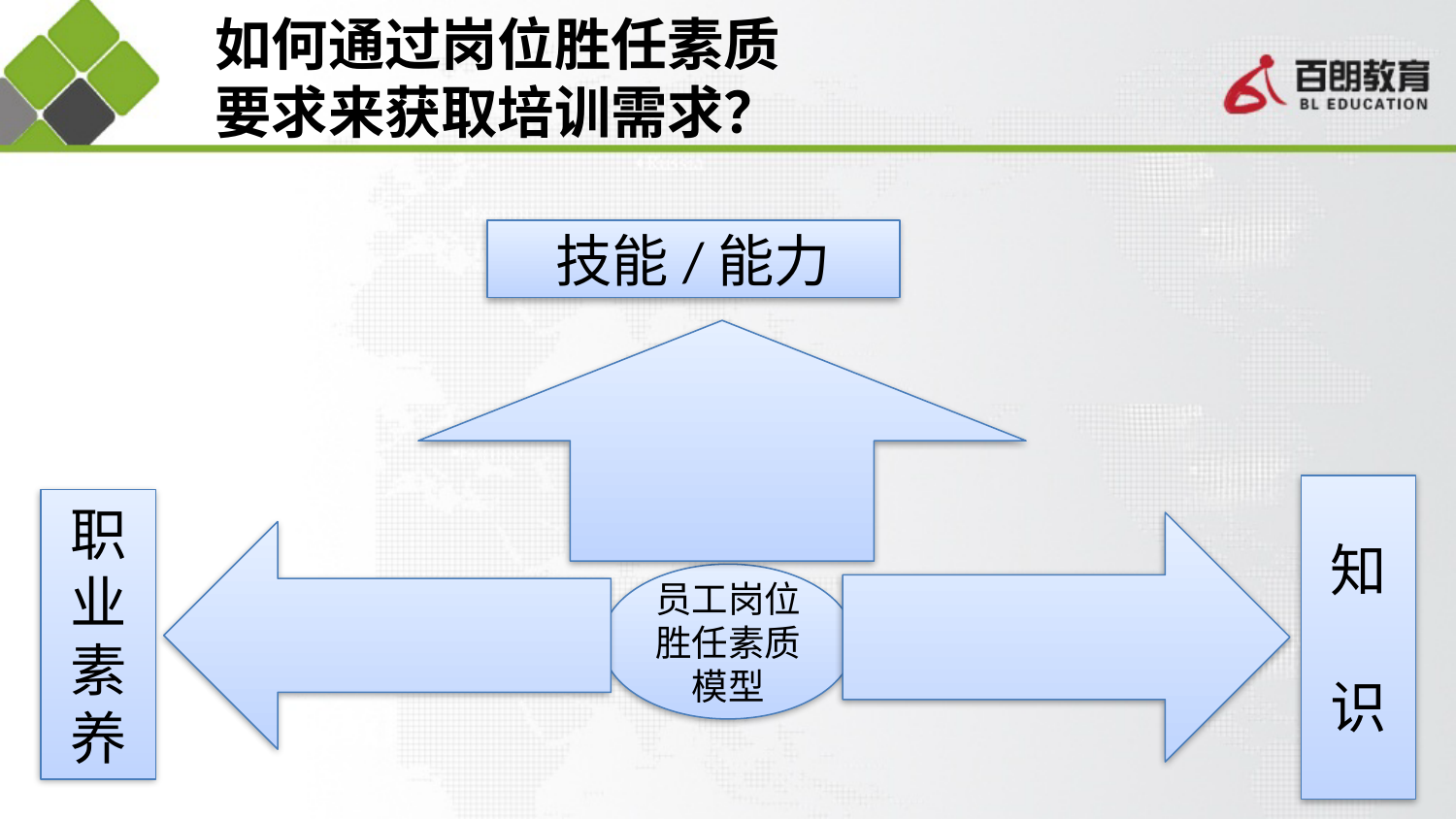

# 如何通过岗位胜任素质 要求来获取培训需求？
技能/能力

知

识
职
业
素
养

员工岗位胜任素质模型
20